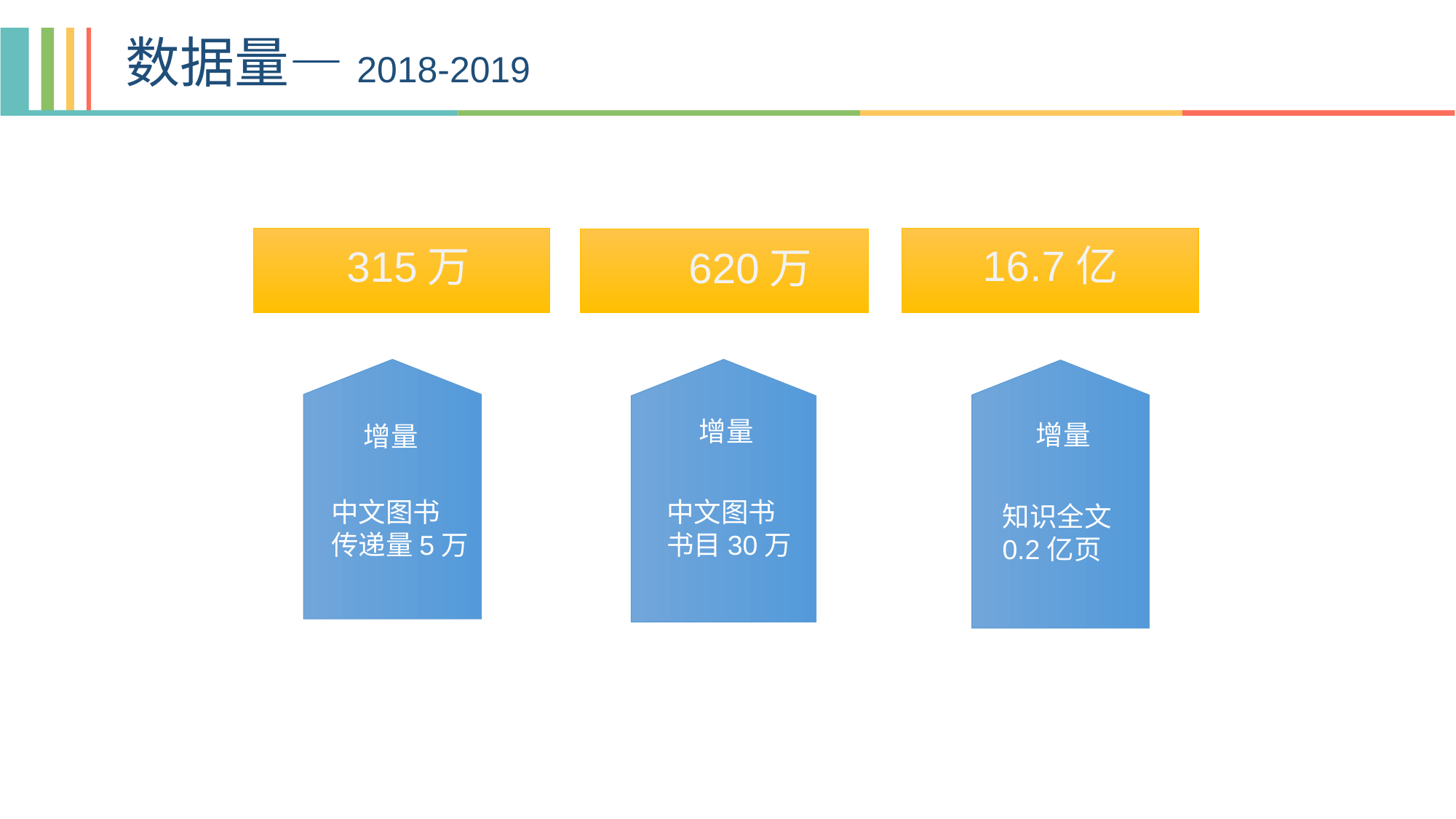

数据量—2018-2019

16.7亿
315万
620万

增量
增量
增量
中文图书
传递量5万
中文图书
书目30万
知识全文
0.2亿页